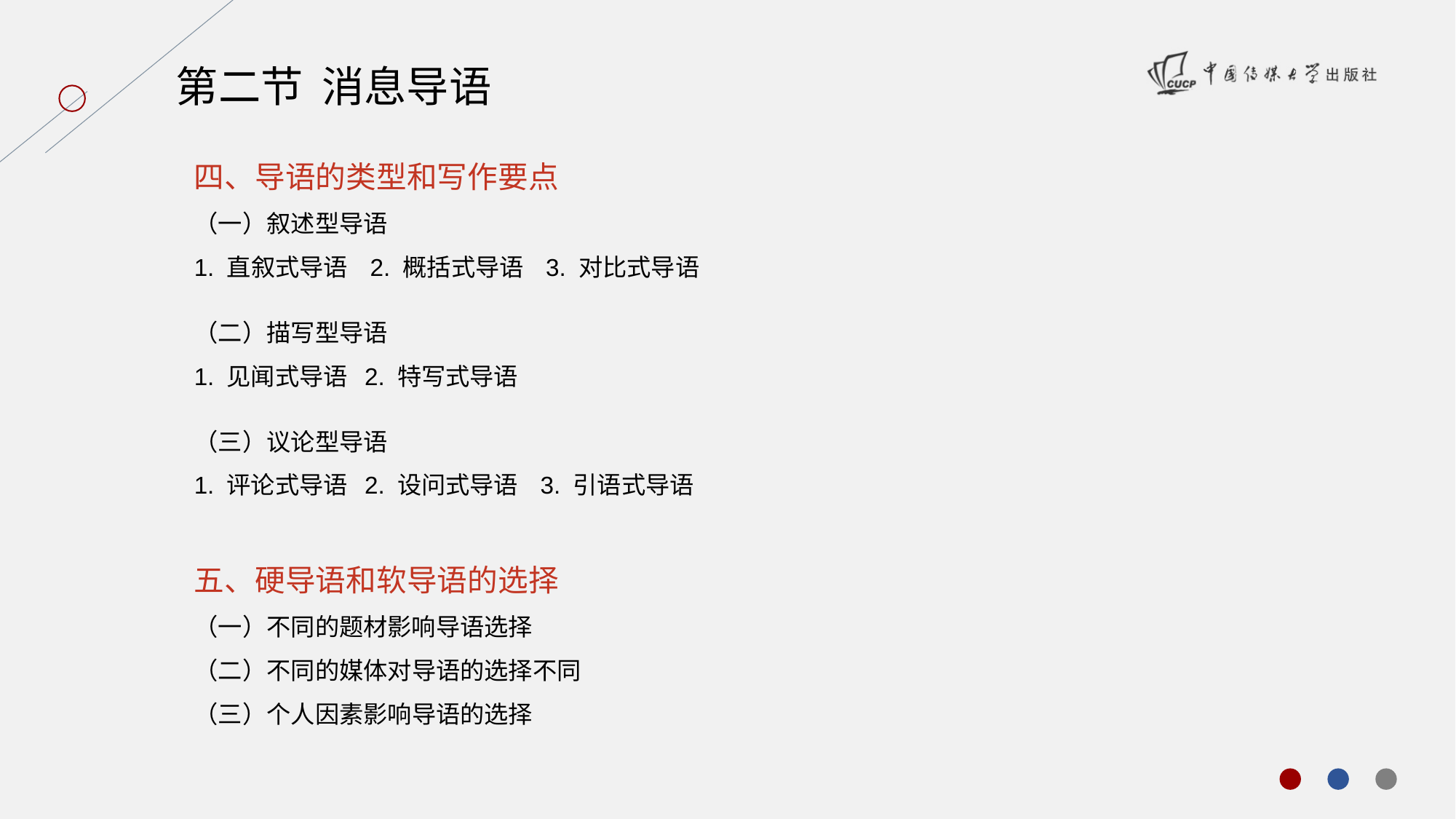

第二节  消息导语

四、导语的类型和写作要点
（一）叙述型导语
1. 直叙式导语   2. 概括式导语   3. 对比式导语

（二）描写型导语
1. 见闻式导语  2. 特写式导语

（三）议论型导语
1. 评论式导语  2. 设问式导语   3. 引语式导语

五、硬导语和软导语的选择
（一）不同的题材影响导语选择
（二）不同的媒体对导语的选择不同
（三）个人因素影响导语的选择